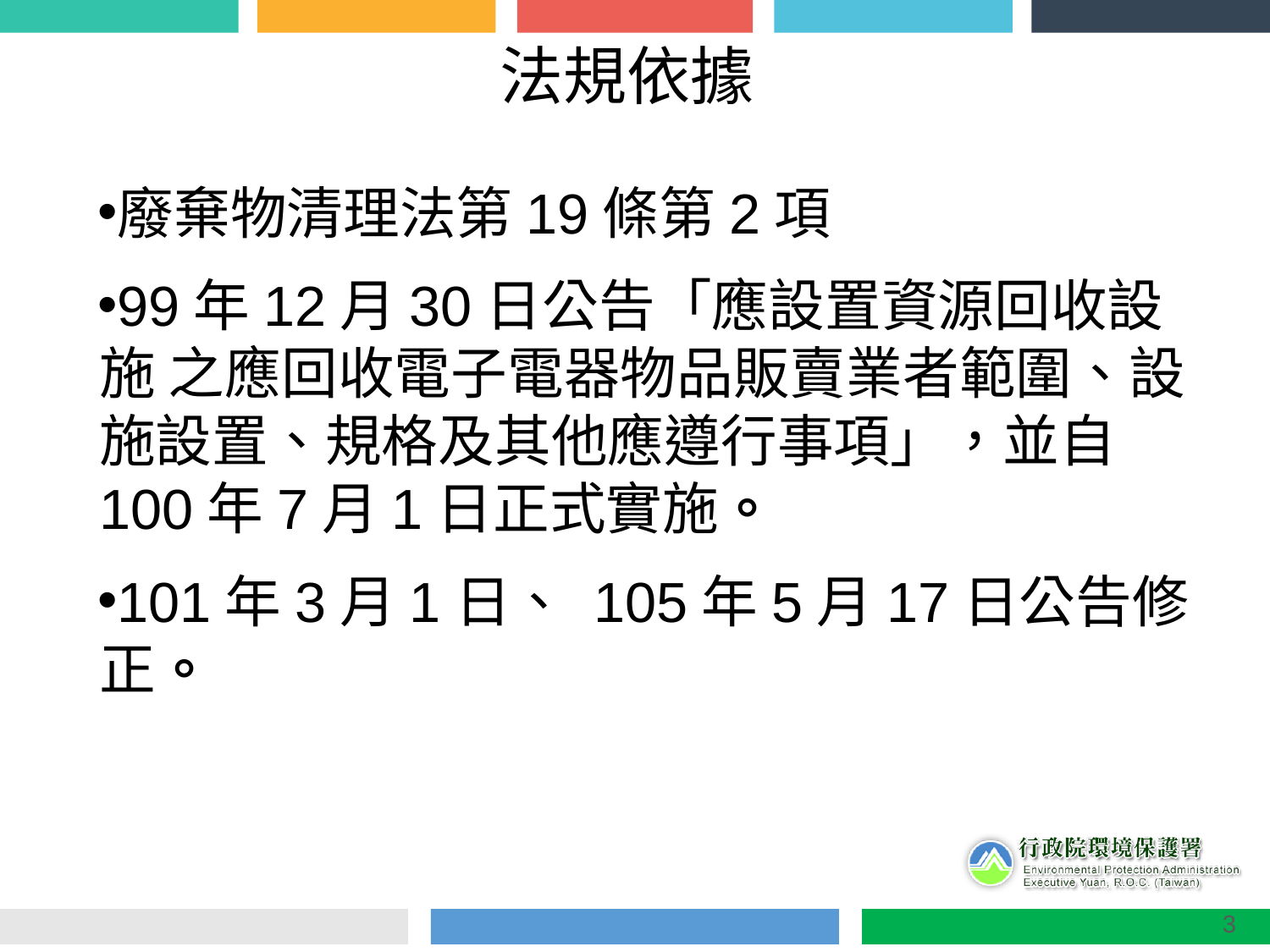

# 法規依據
廢棄物清理法第19條第2項

99年12月30日公告「應設置資源回收設施 之應回收電子電器物品販賣業者範圍、設 施設置、規格及其他應遵行事項」，並自100年7月1日正式實施。

101年3月1日、 105年5月17日公告修正。

3